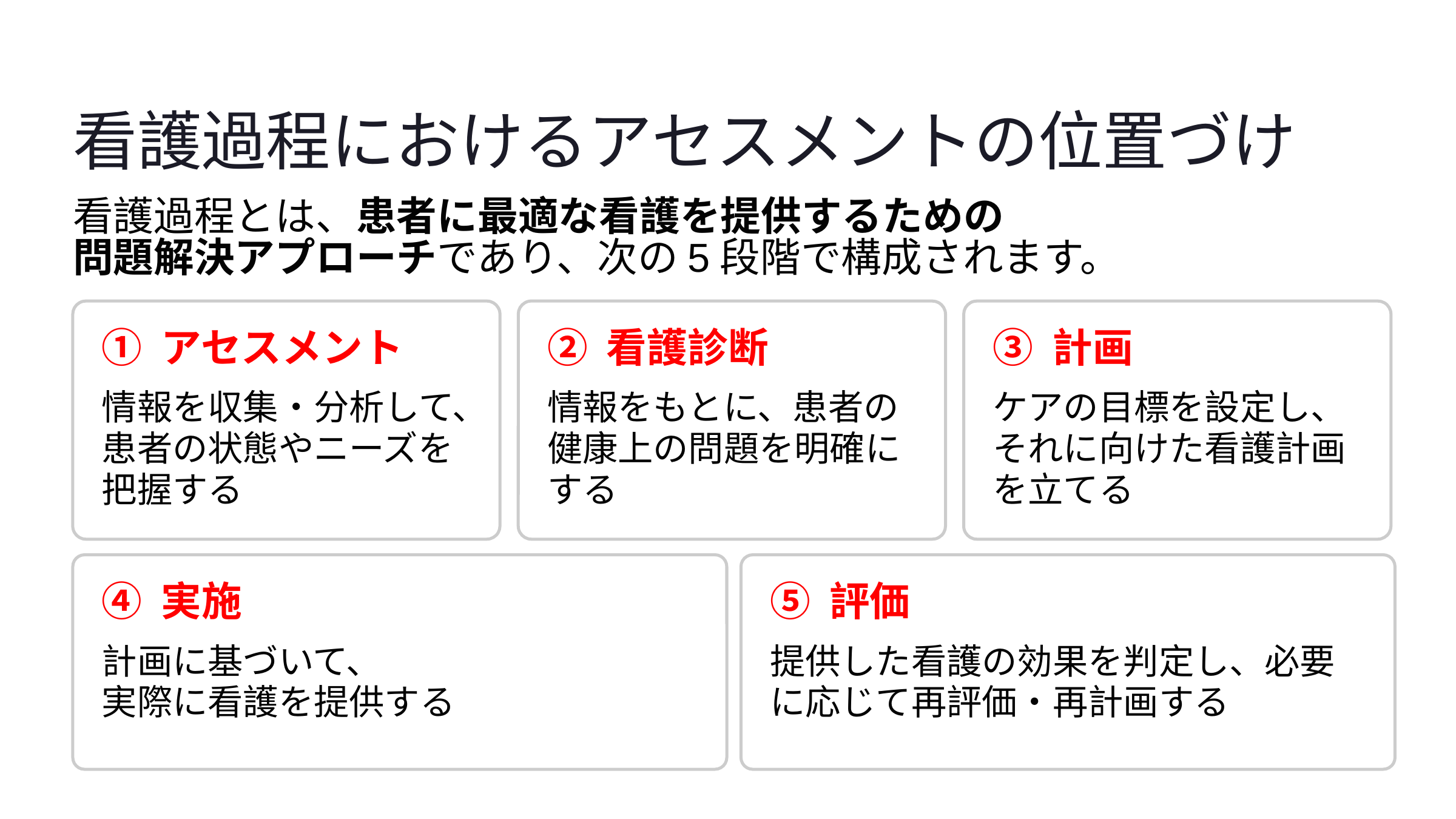

看護過程におけるアセスメントの位置づけ
看護過程とは、患者に最適な看護を提供するための
問題解決アプローチであり、次の5段階で構成されます。

① アセスメント
② 看護診断
③ 計画
情報を収集・分析して、患者の状態やニーズを把握する
情報をもとに、患者の健康上の問題を明確にする
ケアの目標を設定し、それに向けた看護計画を立てる

④ 実施
⑤ 評価
計画に基づいて、
実際に看護を提供する
提供した看護の効果を判定し、必要に応じて再評価・再計画する